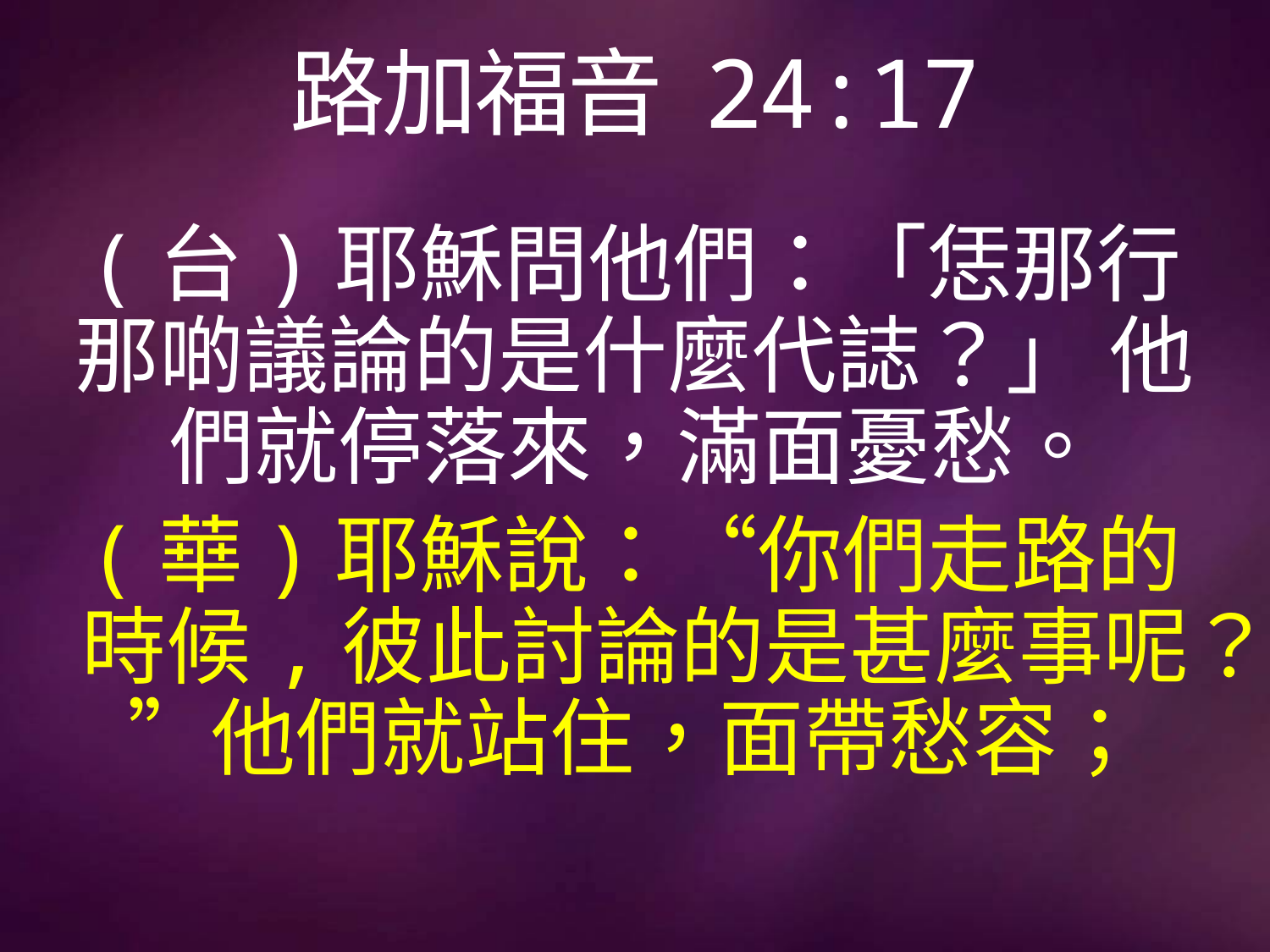

# 路加福音 24:17
(台)耶穌問他們：「恁那行那啲議論的是什麼代誌？」 他們就停落來，滿面憂愁。
(華)耶穌說：“你們走路的時候,彼此討論的是甚麼事呢？”他們就站住，面帶愁容；